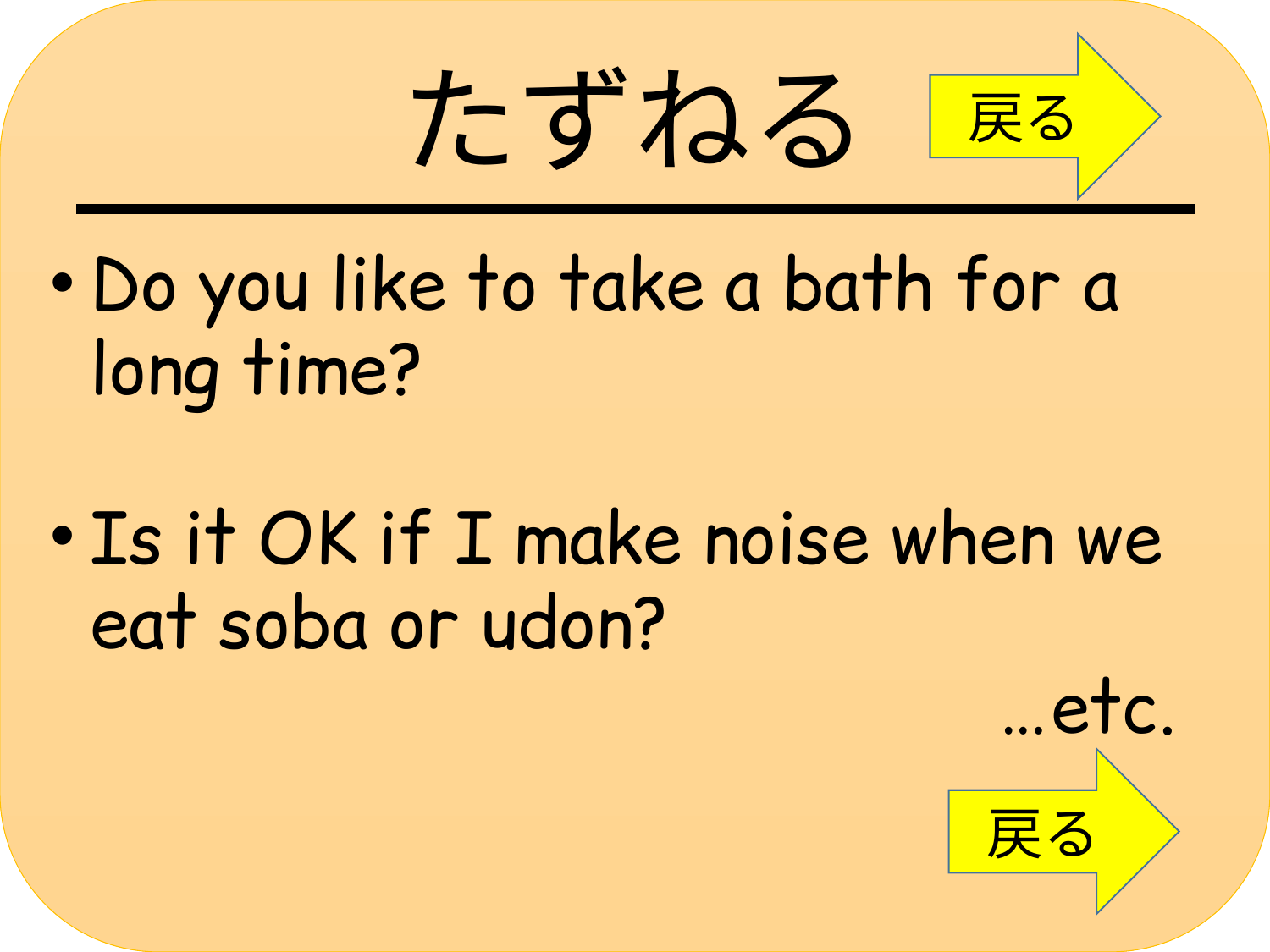

たずねる
戻る
Do you like to take a bath for a long time?

Is it OK if I make noise when we eat soba or udon?
                                             …etc.

戻る